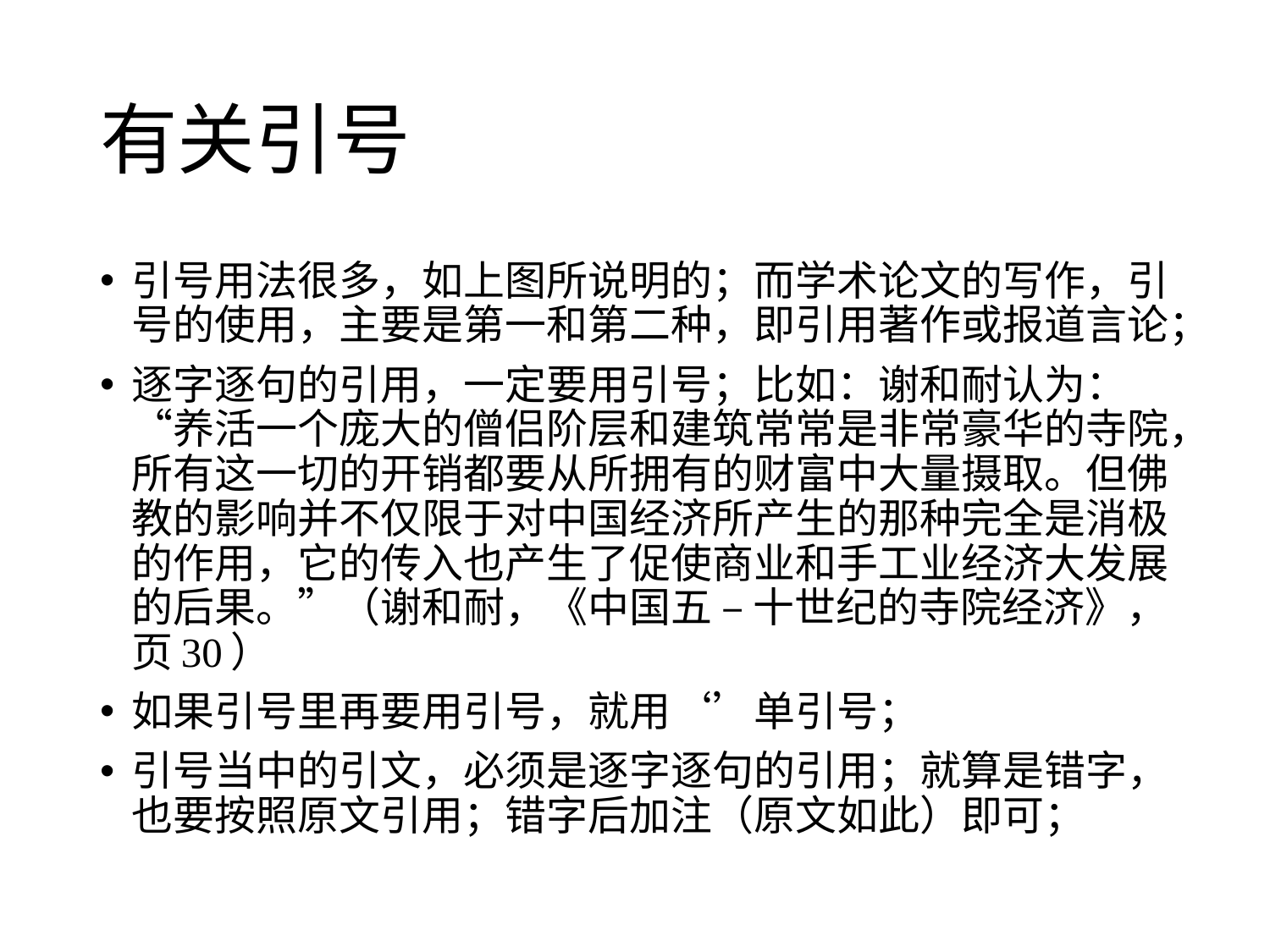

# 有关引号
引号用法很多，如上图所说明的；而学术论文的写作，引号的使用，主要是第一和第二种，即引用著作或报道言论；
逐字逐句的引用，一定要用引号；比如：谢和耐认为：“养活一个庞大的僧侣阶层和建筑常常是非常豪华的寺院，所有这一切的开销都要从所拥有的财富中大量摄取。但佛教的影响并不仅限于对中国经济所产生的那种完全是消极的作用，它的传入也产生了促使商业和手工业经济大发展的后果。”（谢和耐，《中国五 – 十世纪的寺院经济》，页30）
如果引号里再要用引号，就用‘’单引号；
引号当中的引文，必须是逐字逐句的引用；就算是错字，也要按照原文引用；错字后加注（原文如此）即可；